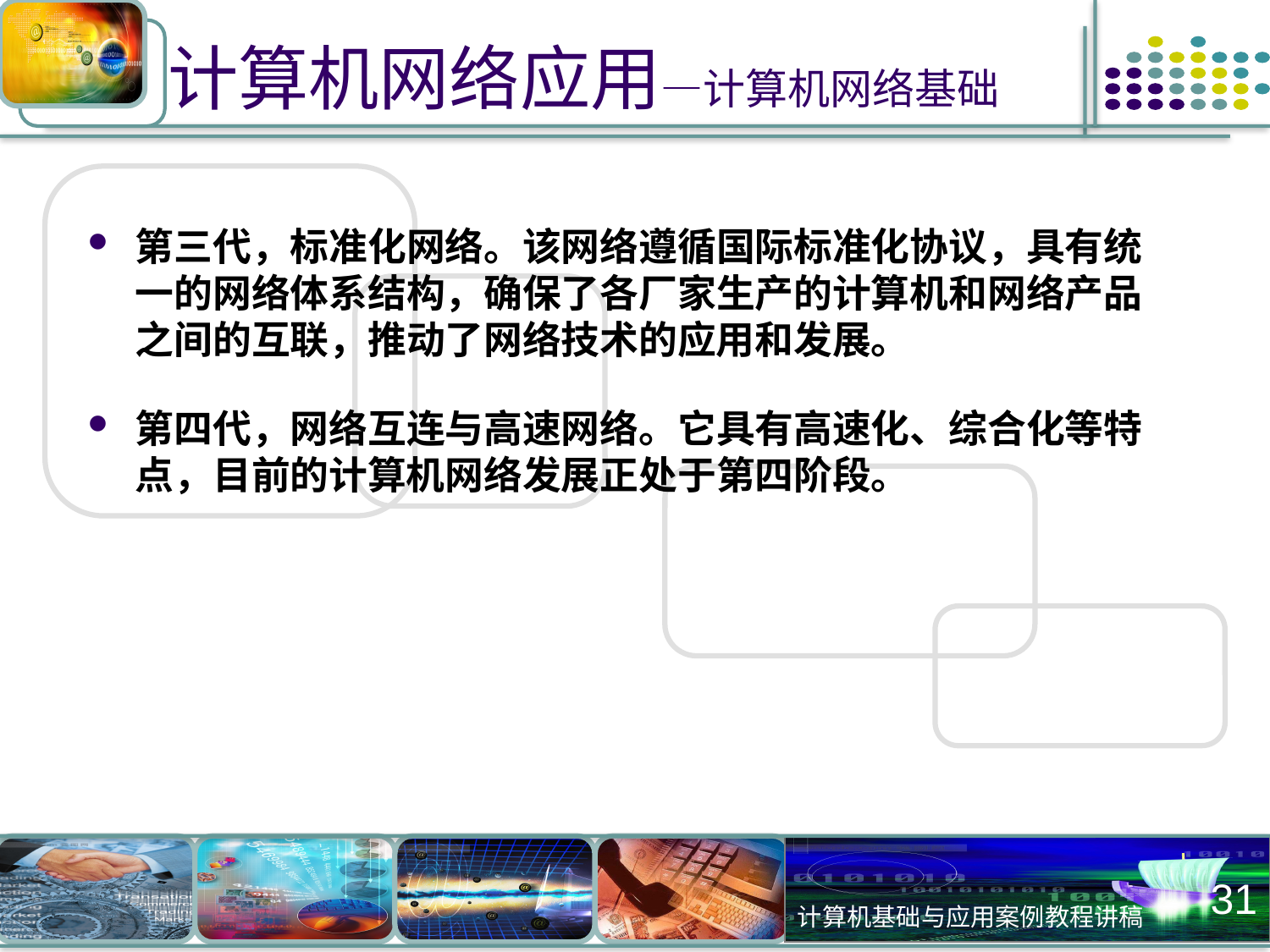

# 计算机网络应用—计算机网络基础
第三代，标准化网络。该网络遵循国际标准化协议，具有统一的网络体系结构，确保了各厂家生产的计算机和网络产品之间的互联，推动了网络技术的应用和发展。
第四代，网络互连与高速网络。它具有高速化、综合化等特点，目前的计算机网络发展正处于第四阶段。
31